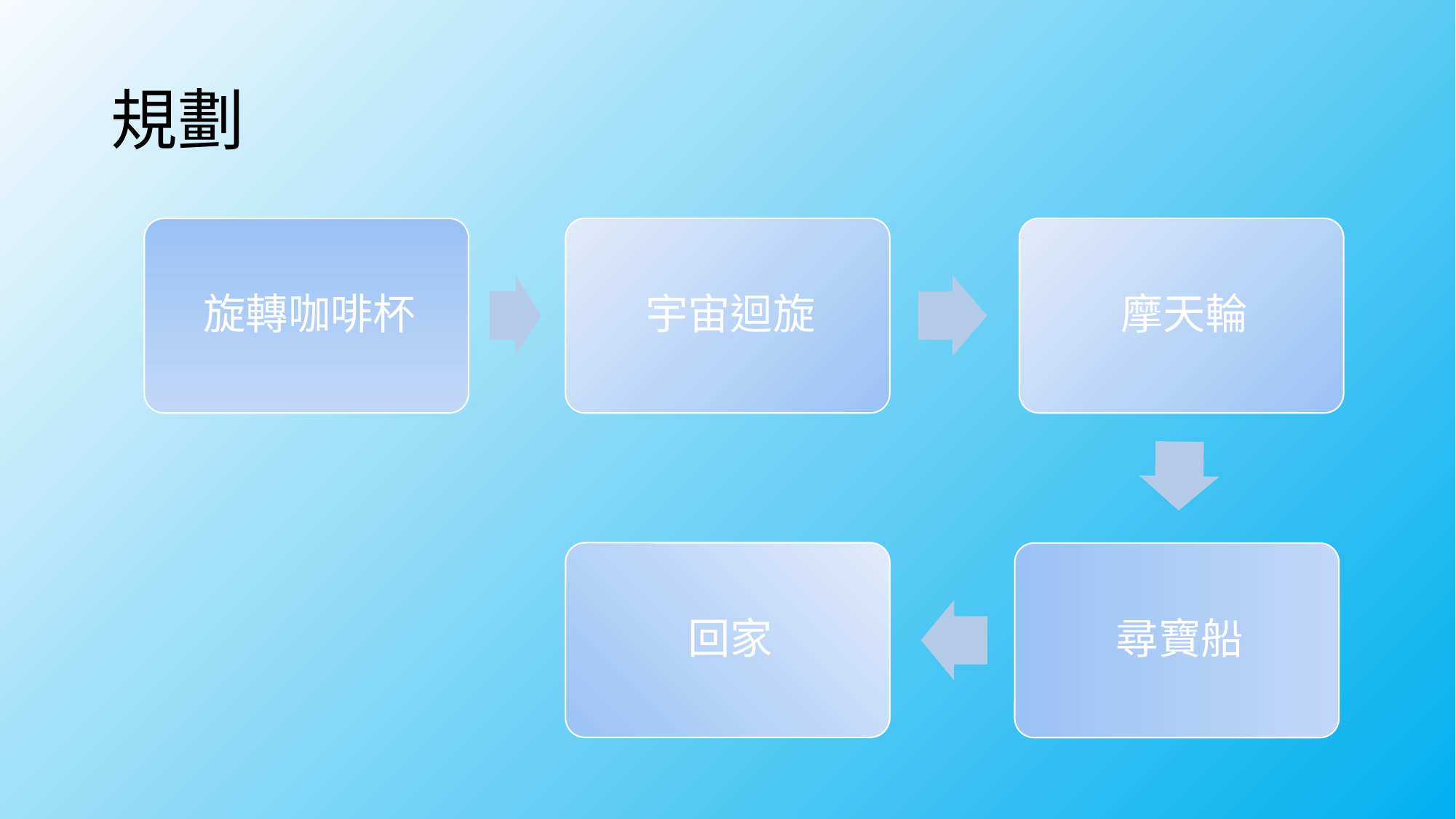

# 規劃
旋轉咖啡杯

宇宙迴旋

摩天輪

尋寶船

回家